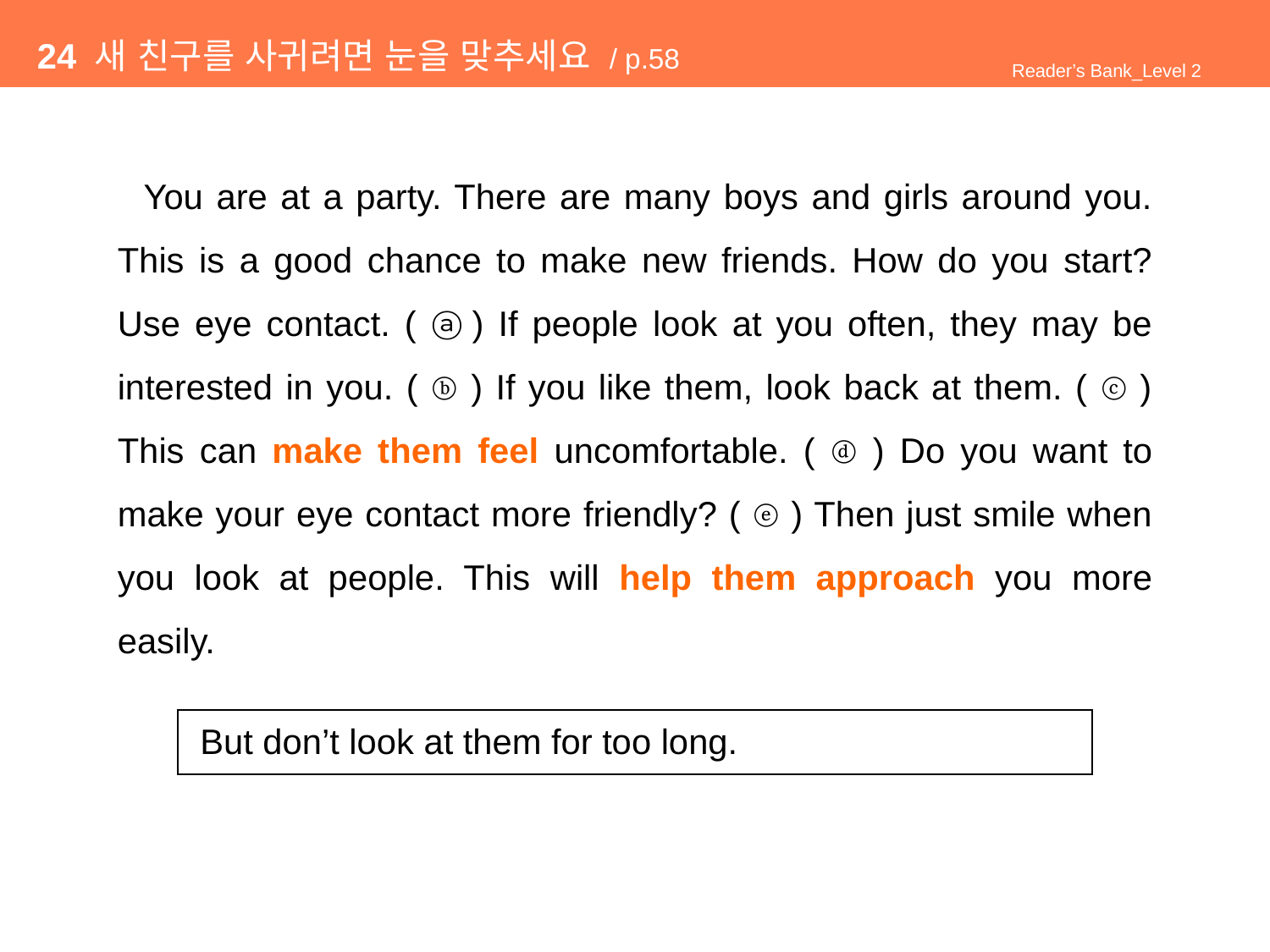

# 24 새 친구를 사귀려면 눈을 맞추세요 / p.58
Reader’s Bank_Level 2

  You are at a party. There are many boys and girls around you. This is a good chance to make new friends. How do you start? Use eye contact. ( ⓐ ) If people look at you often, they may be interested in you. ( ⓑ ) If you like them, look back at them. ( ⓒ ) This can make them feel uncomfortable. ( ⓓ ) Do you want to make your eye contact more friendly? ( ⓔ ) Then just smile when you look at people. This will help them approach you more easily.
| But don’t look at them for too long. |
| --- |